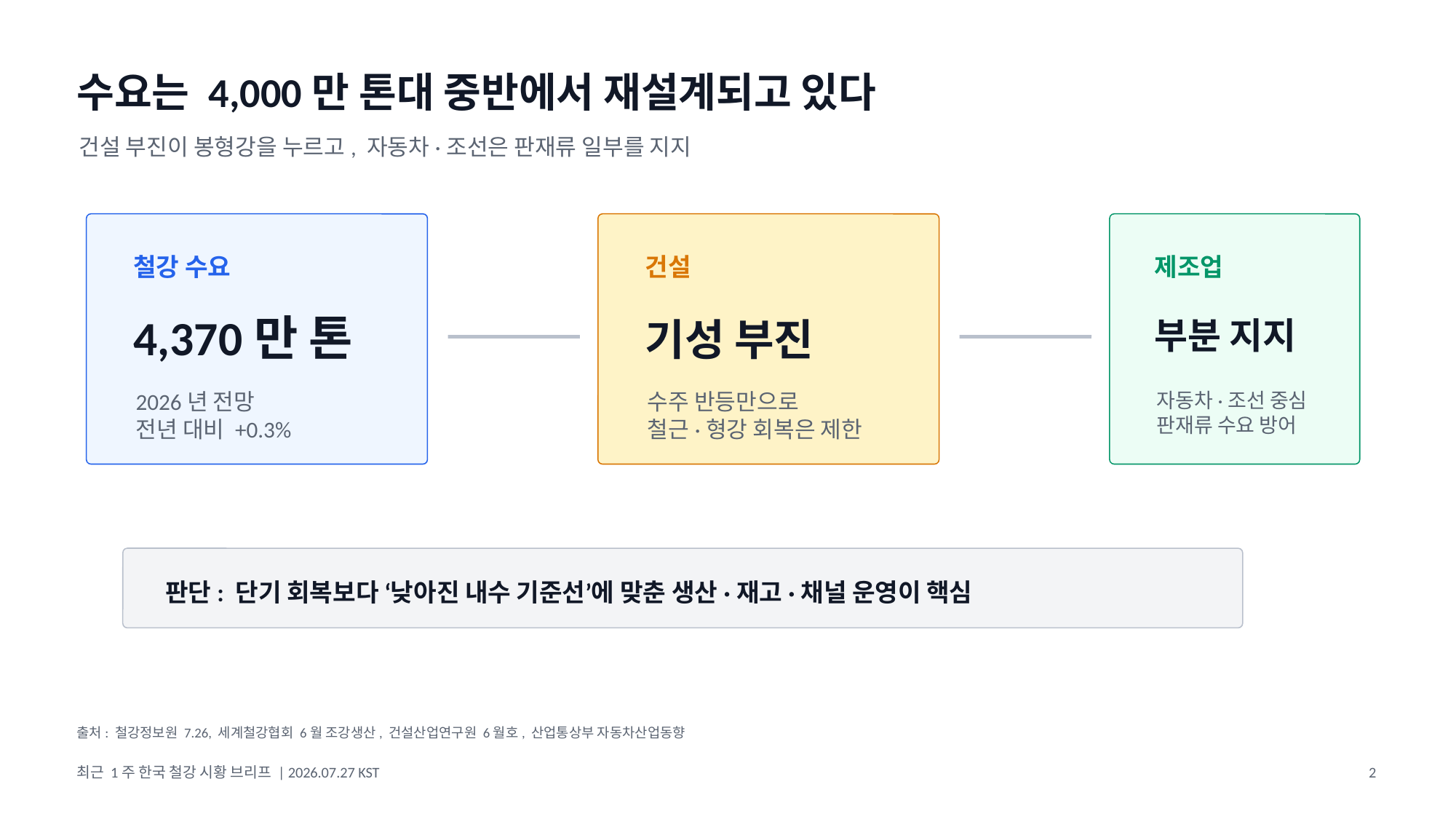

수요는 4,000만 톤대 중반에서 재설계되고 있다
건설 부진이 봉형강을 누르고, 자동차·조선은 판재류 일부를 지지

철강 수요
건설
제조업
4,370만 톤
기성 부진
부분 지지

2026년 전망
전년 대비 +0.3%
수주 반등만으로
철근·형강 회복은 제한
자동차·조선 중심
판재류 수요 방어

판단: 단기 회복보다 ‘낮아진 내수 기준선’에 맞춘 생산·재고·채널 운영이 핵심
출처: 철강정보원 7.26, 세계철강협회 6월 조강생산, 건설산업연구원 6월호, 산업통상부 자동차산업동향
최근 1주 한국 철강 시황 브리프 | 2026.07.27 KST
2